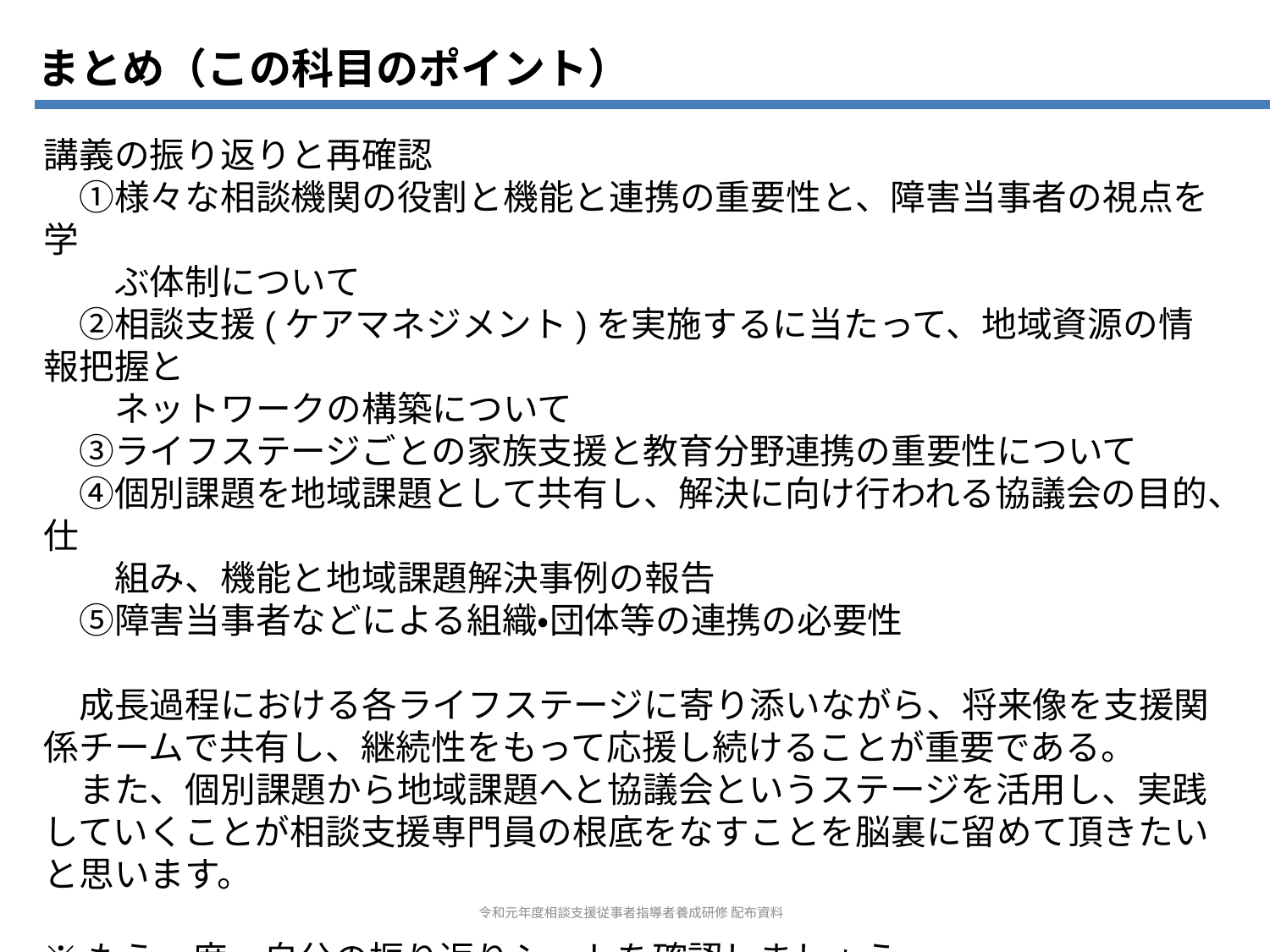

まとめ（この科目のポイント）
講義の振り返りと再確認
　①様々な相談機関の役割と機能と連携の重要性と、障害当事者の視点を学
　　ぶ体制について
　②相談支援(ケアマネジメント)を実施するに当たって、地域資源の情報把握と
　　ネットワークの構築について
　③ライフステージごとの家族支援と教育分野連携の重要性について
　④個別課題を地域課題として共有し、解決に向け行われる協議会の目的、仕
　　組み、機能と地域課題解決事例の報告
　⑤障害当事者などによる組織・団体等の連携の必要性

　成長過程における各ライフステージに寄り添いながら、将来像を支援関係チームで共有し、継続性をもって応援し続けることが重要である。
　また、個別課題から地域課題へと協議会というステージを活用し、実践していくことが相談支援専門員の根底をなすことを脳裏に留めて頂きたいと思います。

※もう一度、自分の振り返りシートを確認しましょう。
　どのような気づきや知識・視点の獲得がありましたか？
令和元年度相談支援従事者指導者養成研修 配布資料